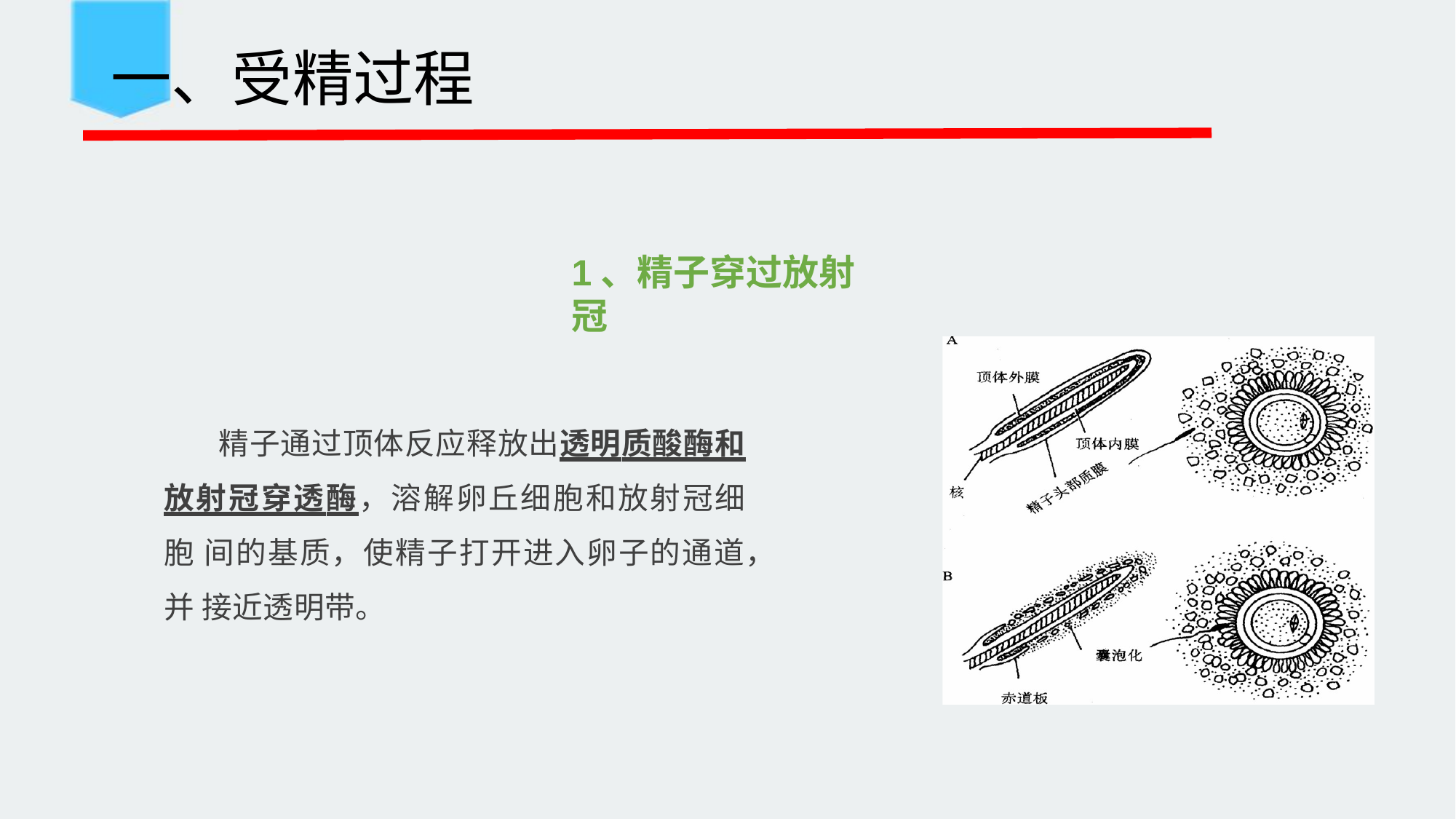

一、受精过程
1、精子穿过放射冠

精子通过顶体反应释放出透明质酸酶和 放射冠穿透酶，溶解卵丘细胞和放射冠细胞 间的基质，使精子打开进入卵子的通道，并 接近透明带。